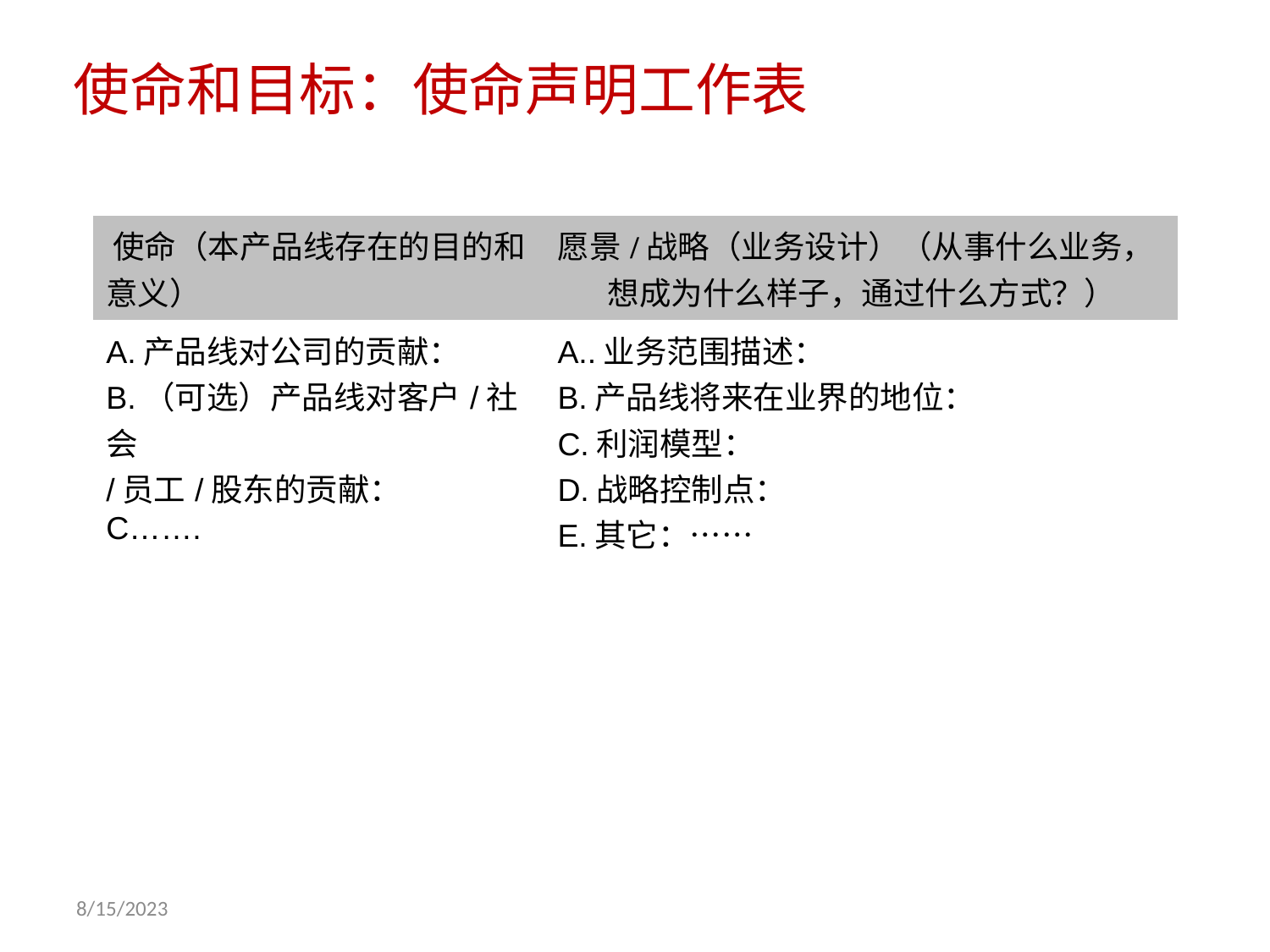

使命和目标：使命声明工作表
| 使命（本产品线存在的目的和 意义） | 愿景/战略（业务设计）（从事什么业务， 想成为什么样子，通过什么方式？） |
| --- | --- |
| A.产品线对公司的贡献： B.（可选）产品线对客户/社会 /员工/股东的贡献： C……. | A..业务范围描述： B.产品线将来在业界的地位： C.利润模型： D.战略控制点： E.其它：…… |
8/15/2023